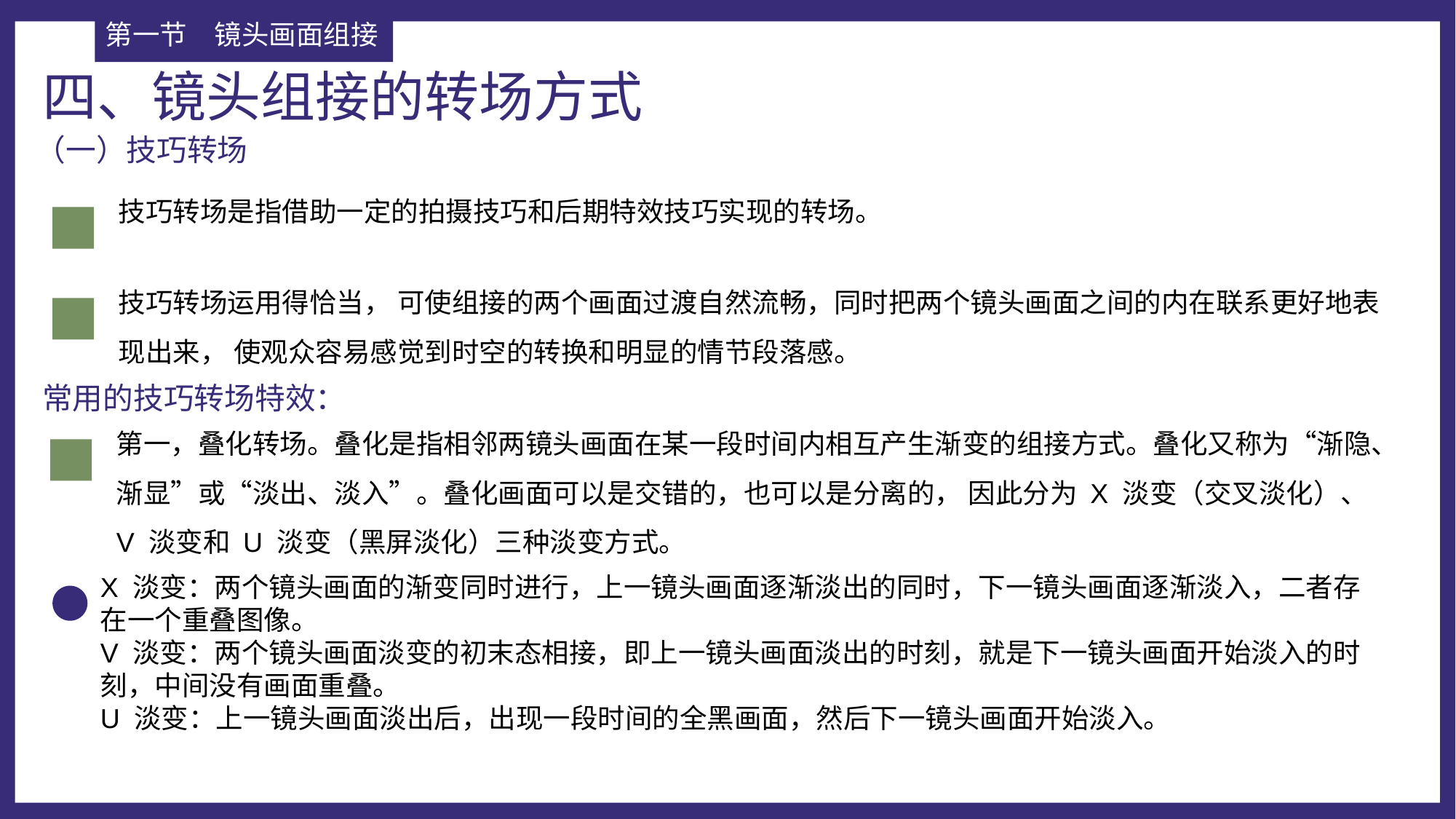

第一节	镜头画面组接
四、镜头组接的转场方式
（一）技巧转场
技巧转场是指借助一定的拍摄技巧和后期特效技巧实现的转场。

技巧转场运用得恰当， 可使组接的两个画面过渡自然流畅，同时把两个镜头画面之间的内在联系更好地表现出来， 使观众容易感觉到时空的转换和明显的情节段落感。

常用的技巧转场特效：
第一，叠化转场。叠化是指相邻两镜头画面在某一段时间内相互产生渐变的组接方式。叠化又称为“渐隐、渐显”或“淡出、淡入”。叠化画面可以是交错的，也可以是分离的， 因此分为 X 淡变（交叉淡化）、V 淡变和 U 淡变（黑屏淡化）三种淡变方式。

X 淡变：两个镜头画面的渐变同时进行，上一镜头画面逐渐淡出的同时，下一镜头画面逐渐淡入，二者存在一个重叠图像。
V 淡变：两个镜头画面淡变的初末态相接，即上一镜头画面淡出的时刻，就是下一镜头画面开始淡入的时刻，中间没有画面重叠。
U 淡变：上一镜头画面淡出后，出现一段时间的全黑画面，然后下一镜头画面开始淡入。